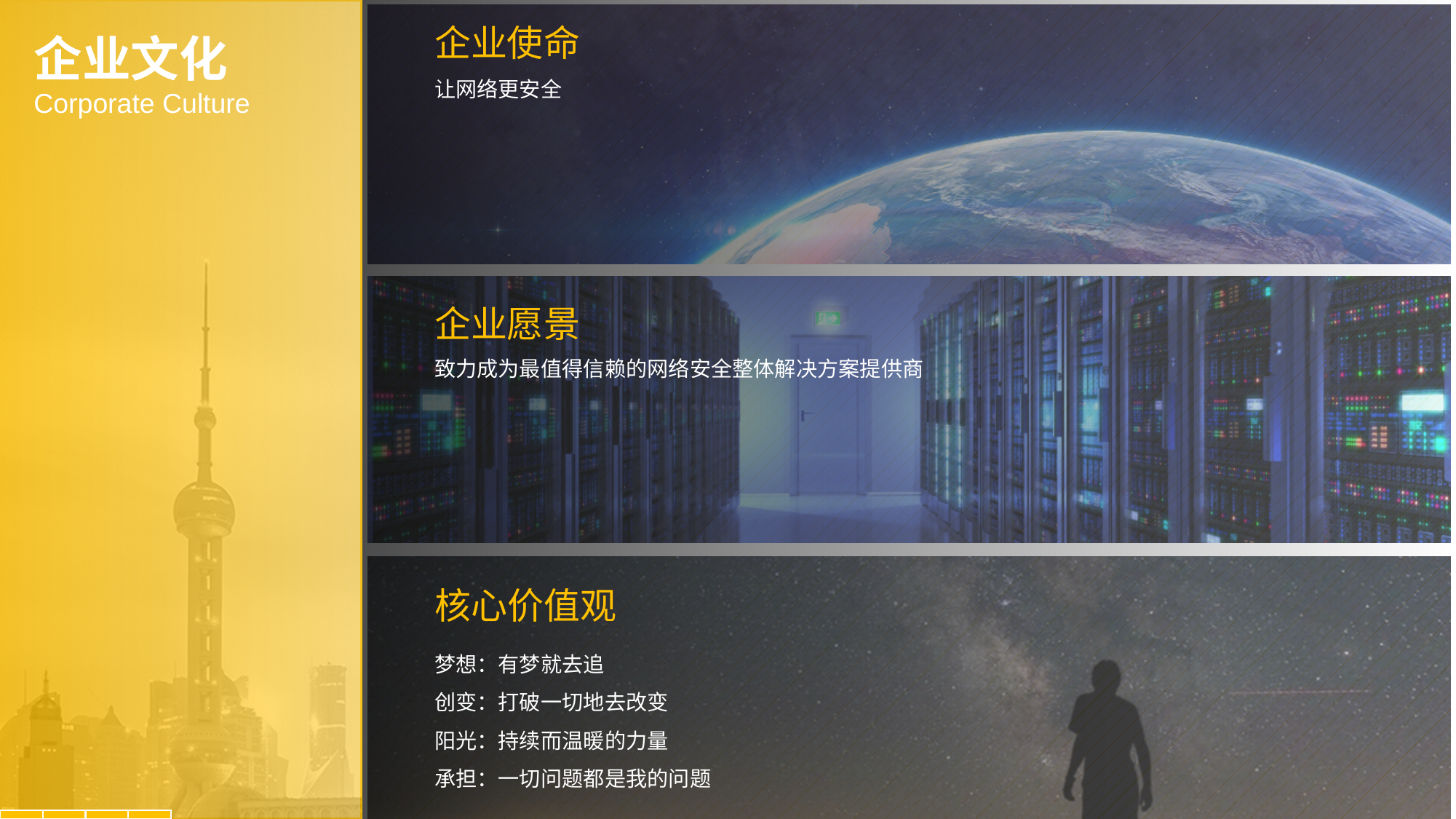

企业使命
企业文化
Corporate Culture
让网络更安全

企业愿景
致力成为最值得信赖的网络安全整体解决方案提供商
核心价值观
梦想：有梦就去追
创变：打破一切地去改变
阳光：持续而温暖的力量
承担：一切问题都是我的问题